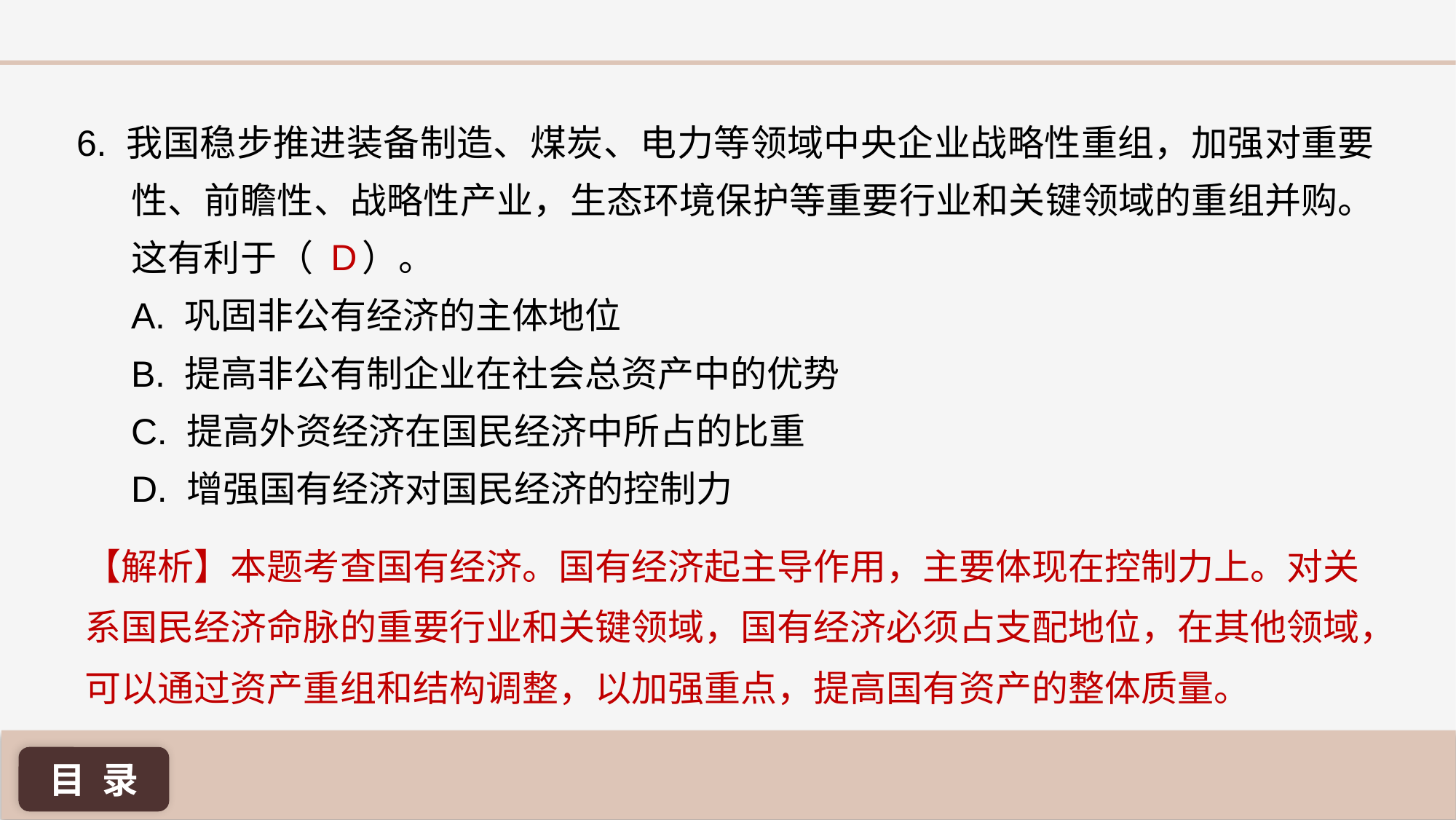

6. 我国稳步推进装备制造、煤炭、电力等领域中央企业战略性重组，加强对重要性、前瞻性、战略性产业，生态环境保护等重要行业和关键领域的重组并购。这有利于（      ）。
A. 巩固非公有经济的主体地位
B. 提高非公有制企业在社会总资产中的优势
C. 提高外资经济在国民经济中所占的比重
D. 增强国有经济对国民经济的控制力
D
【解析】本题考查国有经济。国有经济起主导作用，主要体现在控制力上。对关系国民经济命脉的重要行业和关键领域，国有经济必须占支配地位，在其他领域，可以通过资产重组和结构调整，以加强重点，提高国有资产的整体质量。